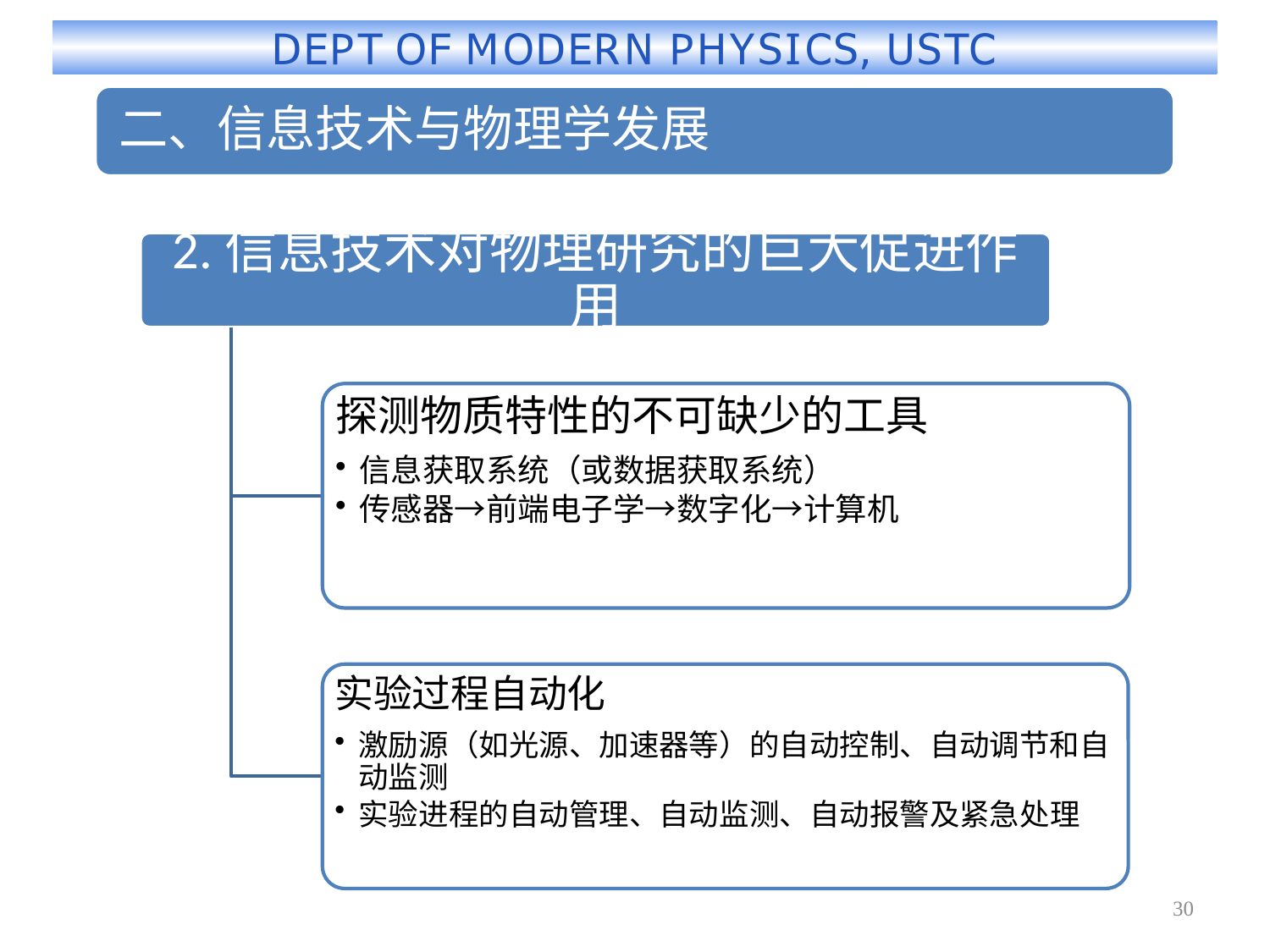

二、信息技术与物理学发展
2.信息技术对物理研究的巨大促进作用
探测物质特性的不可缺少的工具
信息获取系统（或数据获取系统）
传感器→前端电子学→数字化→计算机
实验过程自动化
激励源（如光源、加速器等）的自动控制、自动调节和自动监测
实验进程的自动管理、自动监测、自动报警及紧急处理
30